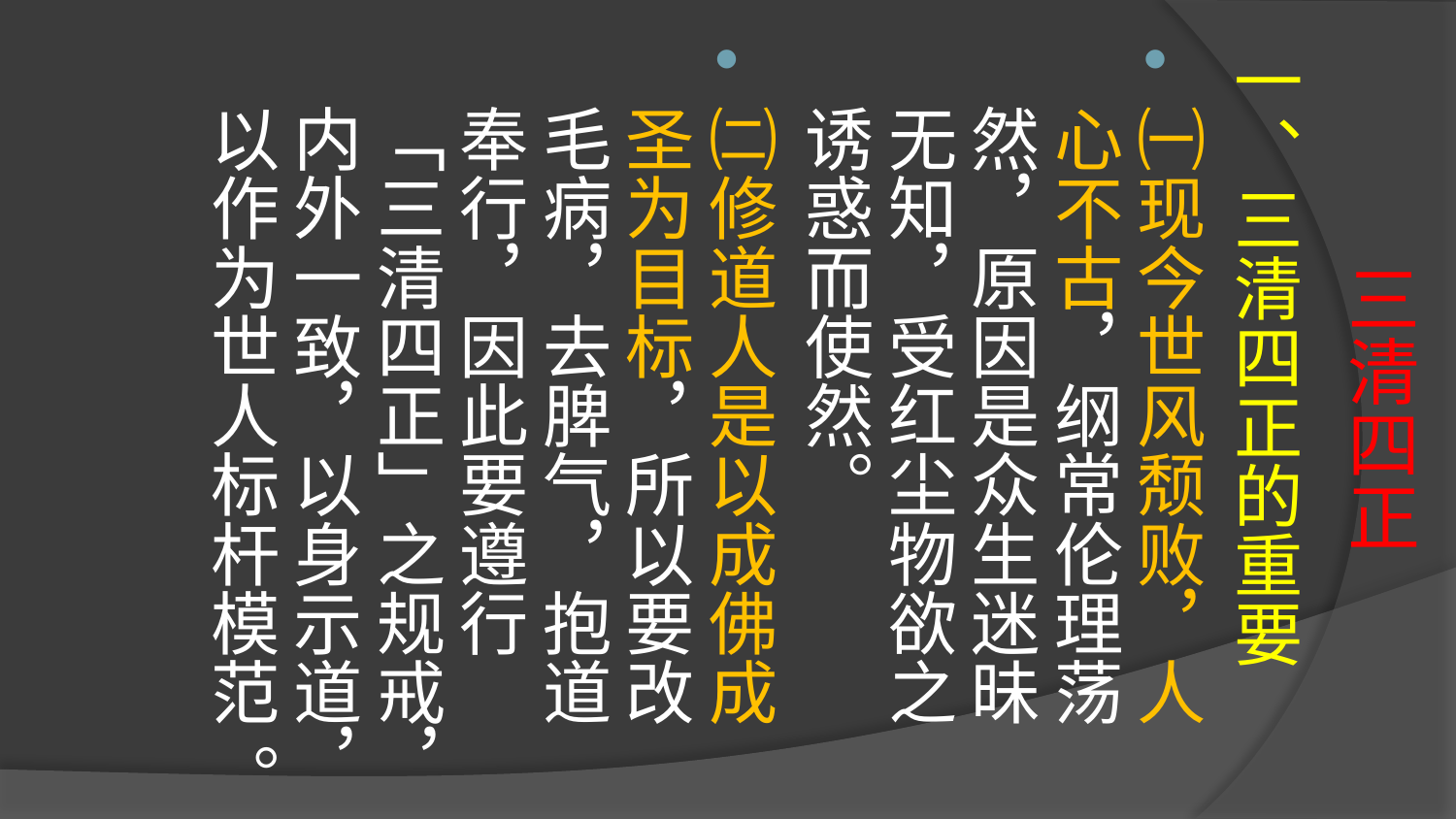

# 三清四正
一、三清四正的重要
㈠现今世风颓败，人心不古，纲常伦理荡然，原因是众生迷昧无知，受红尘物欲之诱惑而使然。
㈡修道人是以成佛成圣为目标，所以要改毛病，去脾气，抱道奉行，因此要遵行「三清四正」之规戒，内外一致，以身示道，以作为世人标杆模范 。